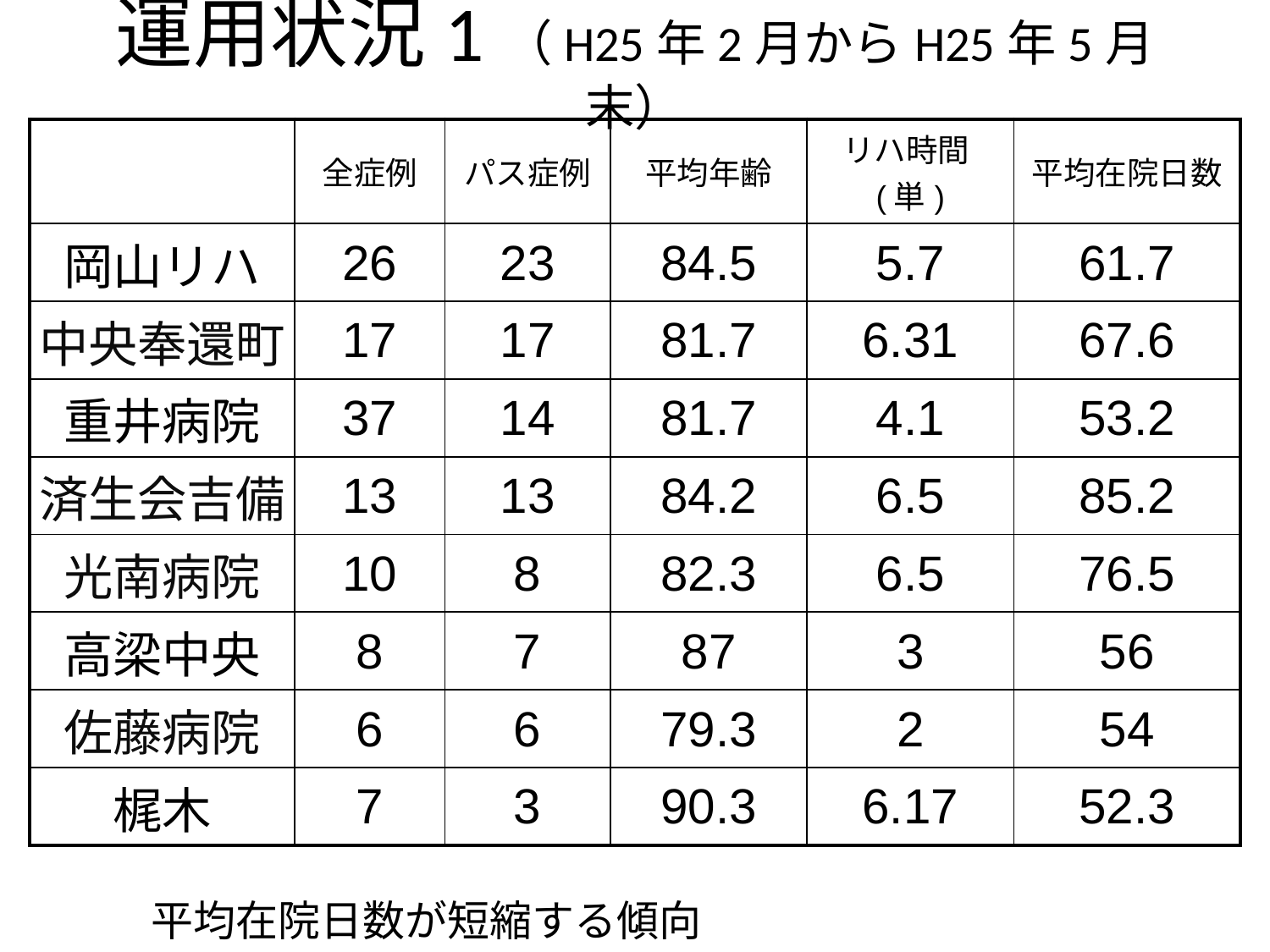

# 運用状況1（H25年2月からH25年5月末）
|  | 全症例 | パス症例 | 平均年齢 | リハ時間(単) | 平均在院日数 |
| --- | --- | --- | --- | --- | --- |
| 岡山リハ | 26 | 23 | 84.5 | 5.7 | 61.7 |
| 中央奉還町 | 17 | 17 | 81.7 | 6.31 | 67.6 |
| 重井病院 | 37 | 14 | 81.7 | 4.1 | 53.2 |
| 済生会吉備 | 13 | 13 | 84.2 | 6.5 | 85.2 |
| 光南病院 | 10 | 8 | 82.3 | 6.5 | 76.5 |
| 高梁中央 | 8 | 7 | 87 | 3 | 56 |
| 佐藤病院 | 6 | 6 | 79.3 | 2 | 54 |
| 梶木 | 7 | 3 | 90.3 | 6.17 | 52.3 |
平均在院日数が短縮する傾向